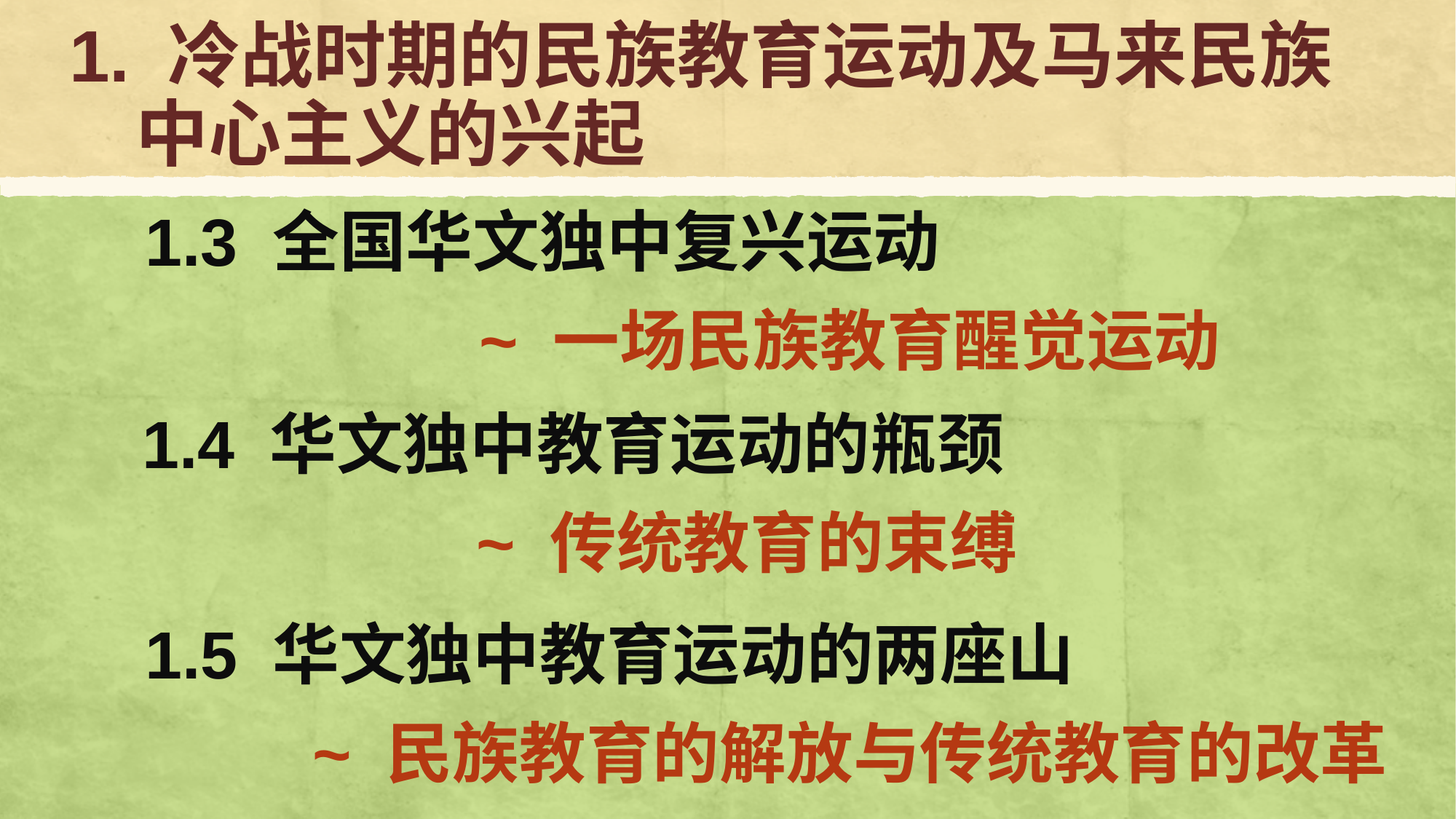

# 1. 冷战时期的民族教育运动及马来民族 中心主义的兴起
1.3 全国华文独中复兴运动
                  ~ 一场民族教育醒觉运动
1.4 华文独中教育运动的瓶颈
                  ~ 传统教育的束缚
1.5 华文独中教育运动的两座山
         ~ 民族教育的解放与传统教育的改革